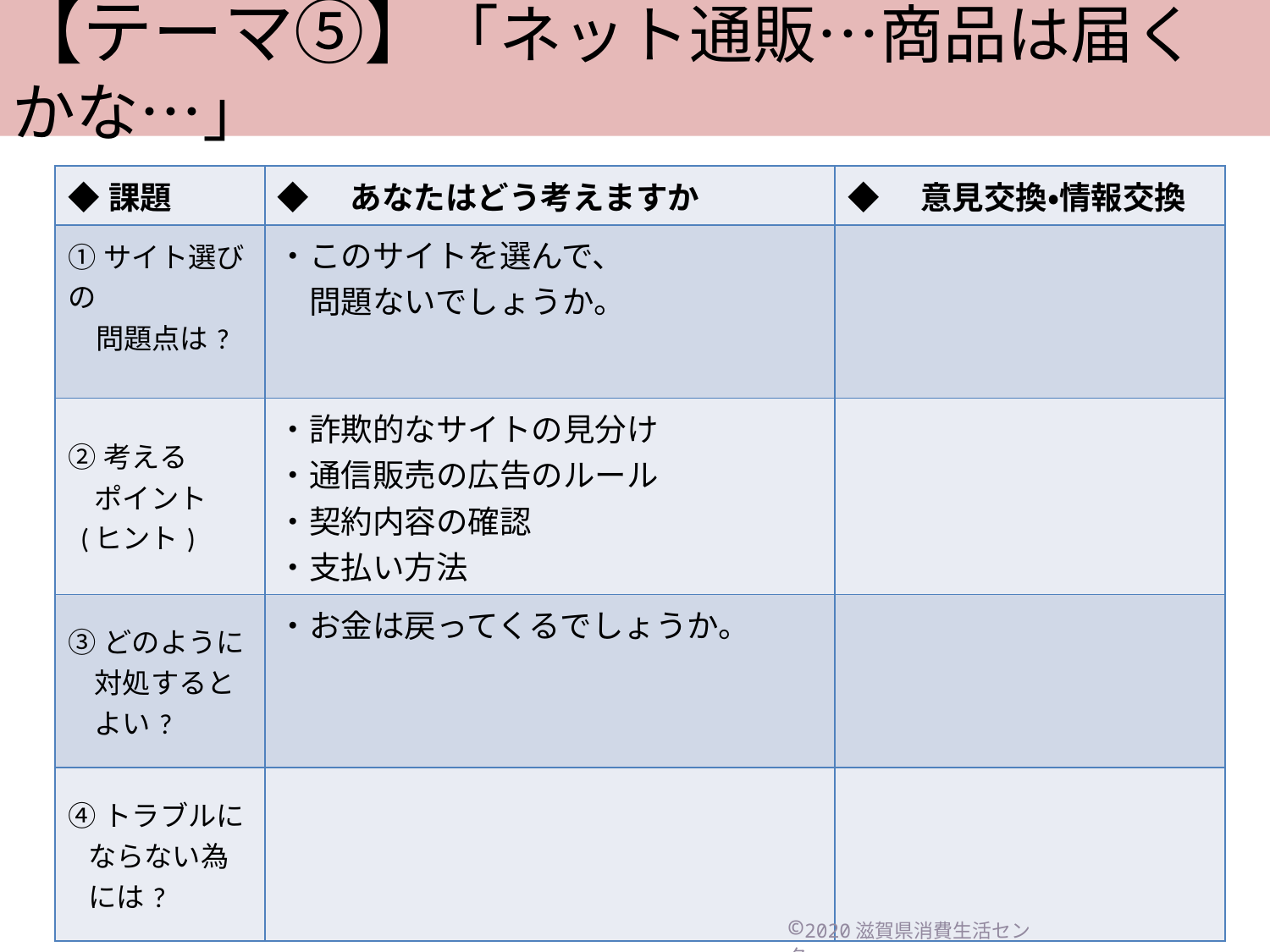

【テーマ⑤】「ネット通販…商品は届くかな…」
| ◆課題 | ◆　あなたはどう考えますか | ◆　意見交換・情報交換 |
| --- | --- | --- |
| ①サイト選びの 　問題点は? | ・このサイトを選んで、 　問題ないでしょうか。 |  |
| ②考える ポイント (ヒント) | ・詐欺的なサイトの見分け ・通信販売の広告のルール ・契約内容の確認 ・支払い方法 |  |
| ③どのように 対処すると よい? | ・お金は戻ってくるでしょうか。 |  |
| ④トラブルに ならない為 には? |  |  |
©2020滋賀県消費生活センター